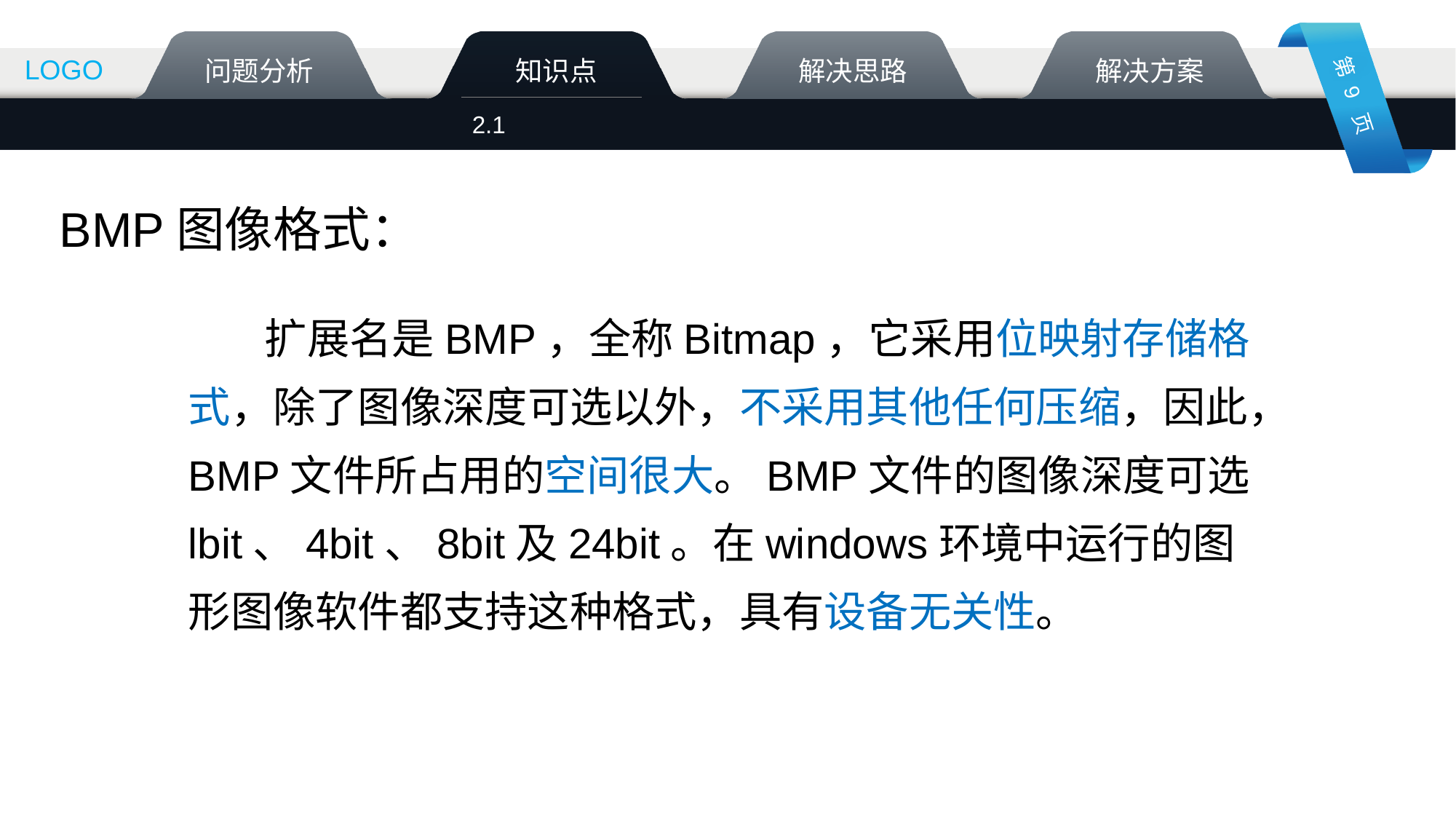

2.1
BMP图像格式：
       扩展名是BMP，全称Bitmap，它采用位映射存储格式，除了图像深度可选以外，不采用其他任何压缩，因此，BMP文件所占用的空间很大。BMP文件的图像深度可选lbit、4bit、8bit及24bit。在windows环境中运行的图形图像软件都支持这种格式，具有设备无关性。